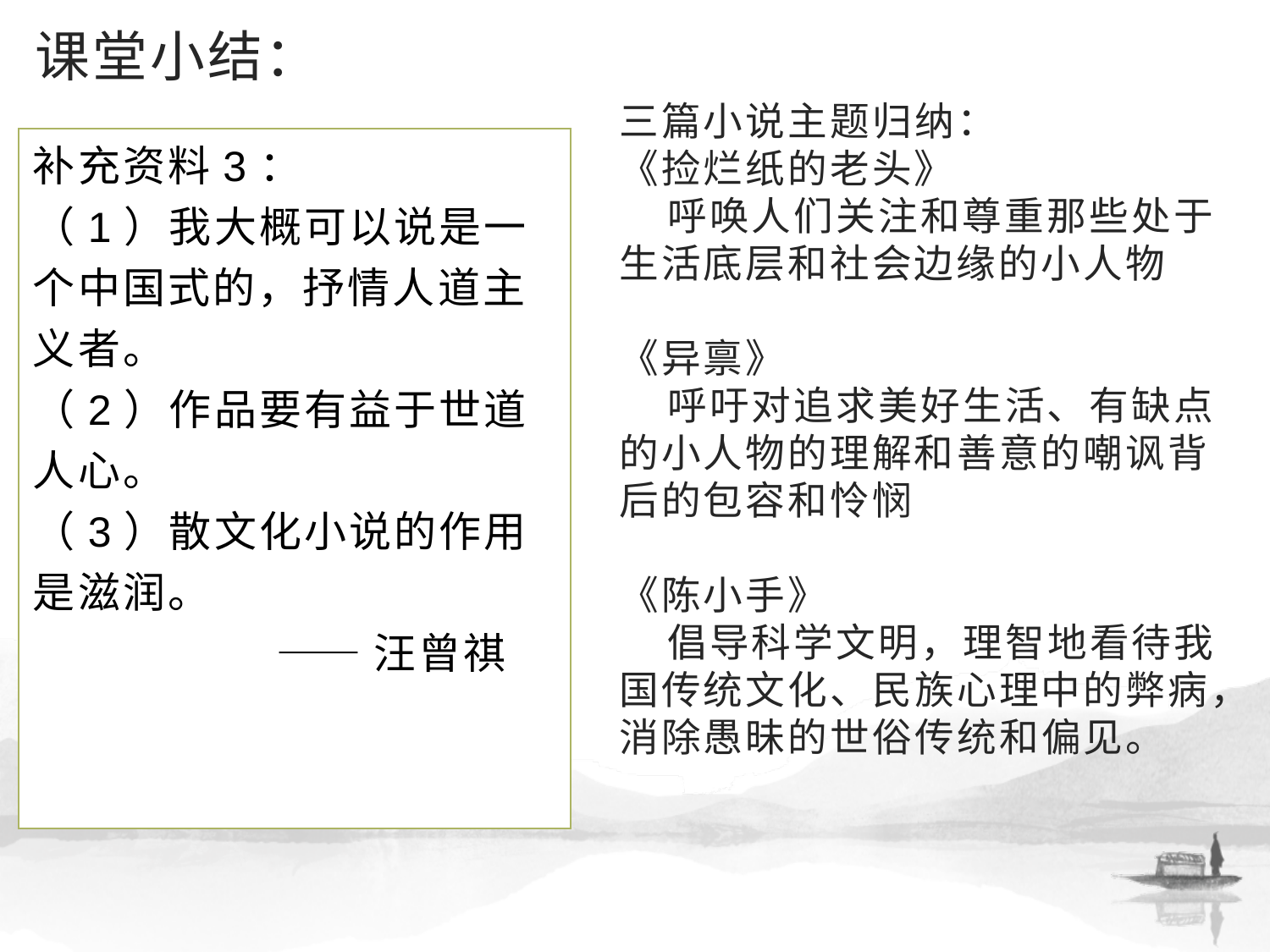

# 课堂小结：
三篇小说主题归纳：
《捡烂纸的老头》
    呼唤人们关注和尊重那些处于生活底层和社会边缘的小人物

《异禀》
    呼吁对追求美好生活、有缺点的小人物的理解和善意的嘲讽背后的包容和怜悯

《陈小手》
    倡导科学文明，理智地看待我国传统文化、民族心理中的弊病，消除愚昧的世俗传统和偏见。

补充资料3：
（1）我大概可以说是一个中国式的，抒情人道主义者。
（2）作品要有益于世道人心。
（3）散文化小说的作用是滋润。
                    ——汪曾祺